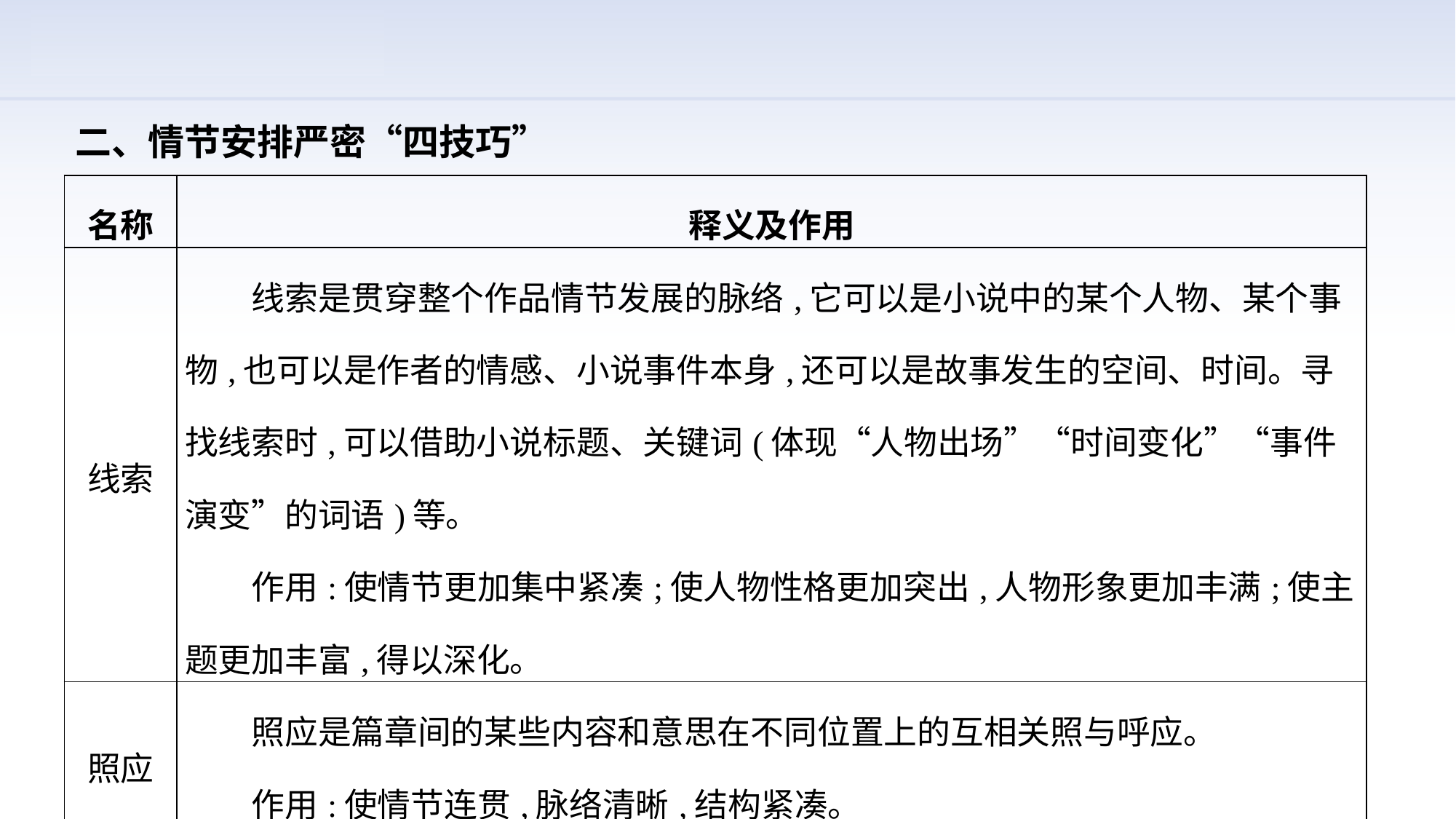

二、情节安排严密“四技巧”
| 名称 | 释义及作用 |
| --- | --- |
| 线索 | 线索是贯穿整个作品情节发展的脉络,它可以是小说中的某个人物、某个事物,也可以是作者的情感、小说事件本身,还可以是故事发生的空间、时间。寻找线索时,可以借助小说标题、关键词(体现“人物出场”“时间变化”“事件演变”的词语)等。 　　作用:使情节更加集中紧凑;使人物性格更加突出,人物形象更加丰满;使主题更加丰富,得以深化。 |
| 照应 | 照应是篇章间的某些内容和意思在不同位置上的互相关照与呼应。 　　作用:使情节连贯,脉络清晰,结构紧凑。 |